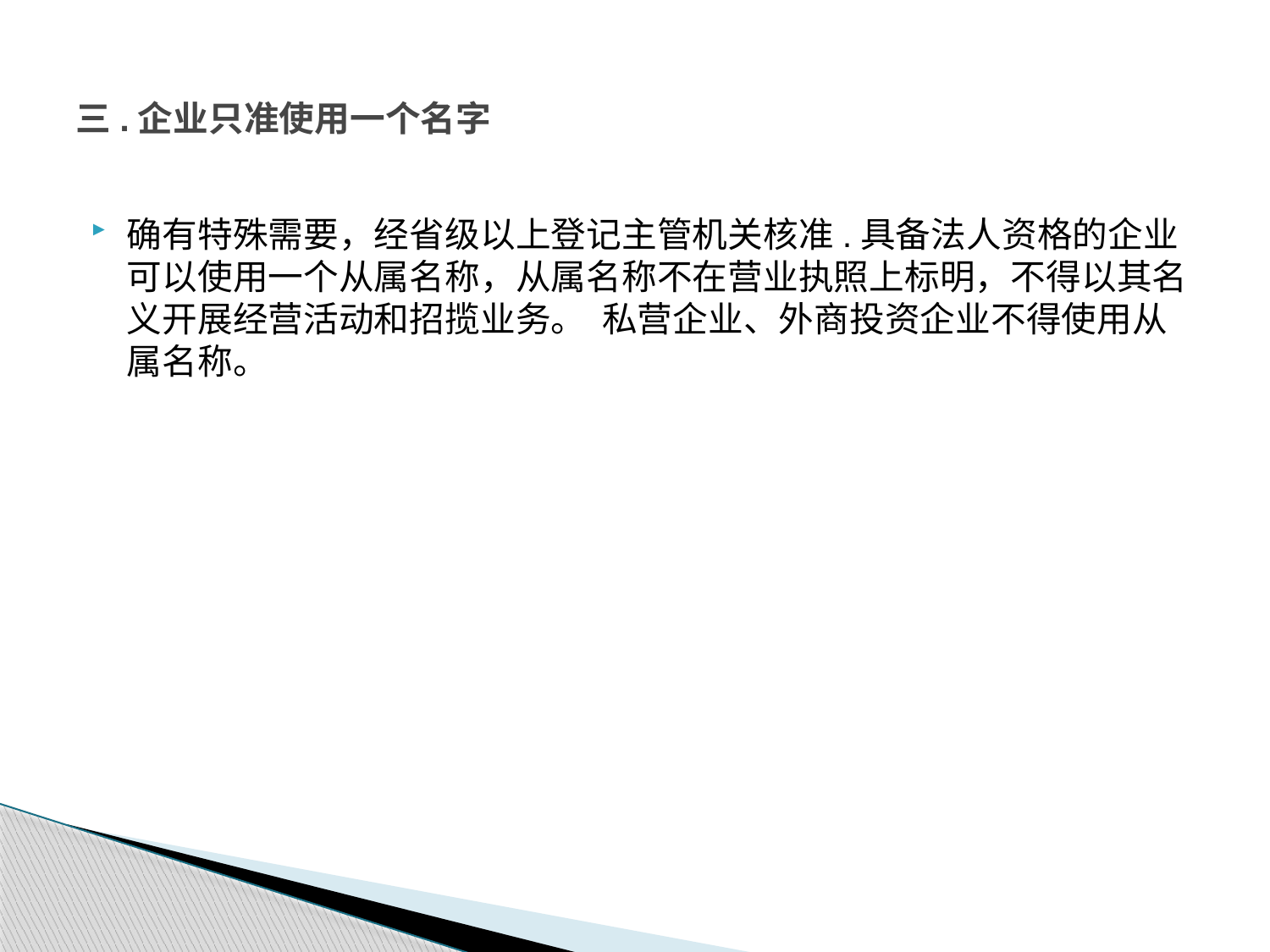

# 三.企业只准使用一个名字
确有特殊需要，经省级以上登记主管机关核准.具备法人资格的企业可以使用一个从属名称，从属名称不在营业执照上标明，不得以其名义开展经营活动和招揽业务。  私营企业、外商投资企业不得使用从属名称。